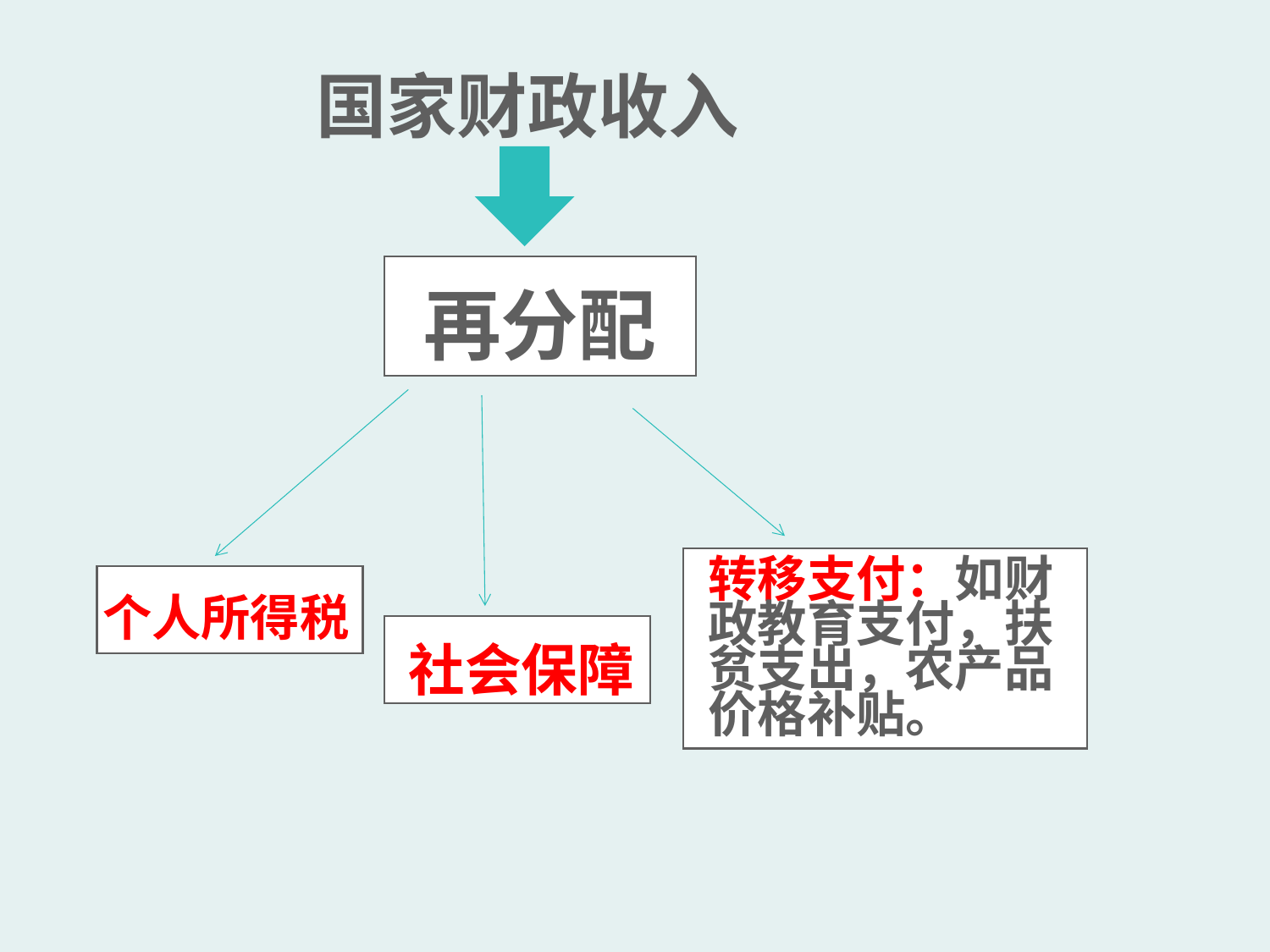

国家财政收入

再分配

转移支付：如财政教育支付，扶贫支出，农产品价格补贴。
个人所得税

社会保障